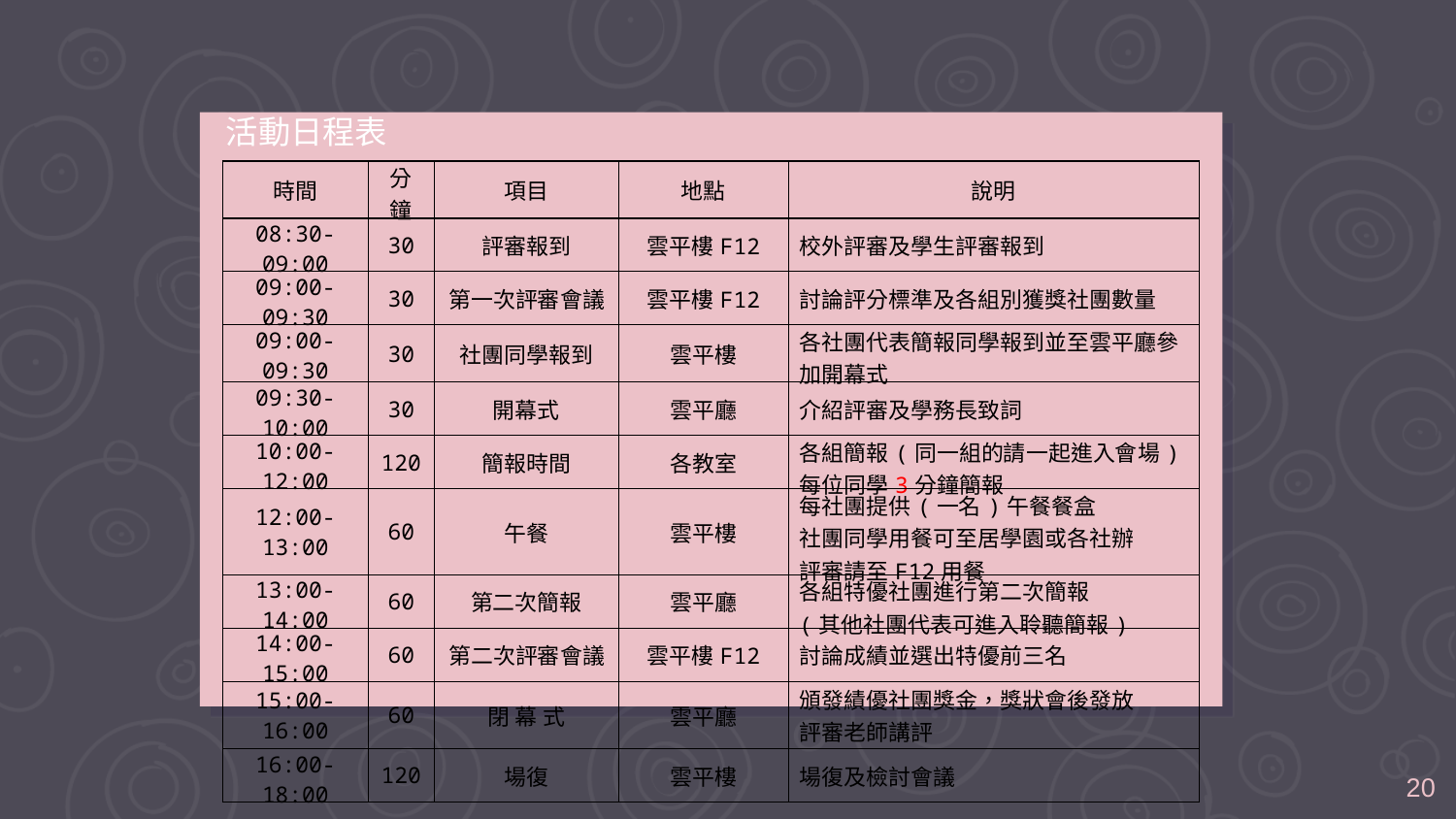

活動日程表

| 時間 | 分鐘 | 項目 | 地點 | 說明 |
| --- | --- | --- | --- | --- |
| 08:30-09:00 | 30 | 評審報到 | 雲平樓F12 | 校外評審及學生評審報到 |
| 09:00-09:30 | 30 | 第一次評審會議 | 雲平樓F12 | 討論評分標準及各組別獲獎社團數量 |
| 09:00-09:30 | 30 | 社團同學報到 | 雲平樓 | 各社團代表簡報同學報到並至雲平廳參加開幕式 |
| 09:30-10:00 | 30 | 開幕式 | 雲平廳 | 介紹評審及學務長致詞 |
| 10:00-12:00 | 120 | 簡報時間 | 各教室 | 各組簡報(同一組的請一起進入會場) 每位同學3分鐘簡報 |
| 12:00-13:00 | 60 | 午餐 | 雲平樓 | 每社團提供(一名)午餐餐盒 社團同學用餐可至居學園或各社辦 評審請至F12用餐 |
| 13:00-14:00 | 60 | 第二次簡報 | 雲平廳 | 各組特優社團進行第二次簡報 (其他社團代表可進入聆聽簡報) |
| 14:00-15:00 | 60 | 第二次評審會議 | 雲平樓F12 | 討論成績並選出特優前三名 |
| 15:00-16:00 | 60 | 閉 幕 式 | 雲平廳 | 頒發績優社團獎金，獎狀會後發放 評審老師講評 |
| 16:00-18:00 | 120 | 場復 | 雲平樓 | 場復及檢討會議 |
20